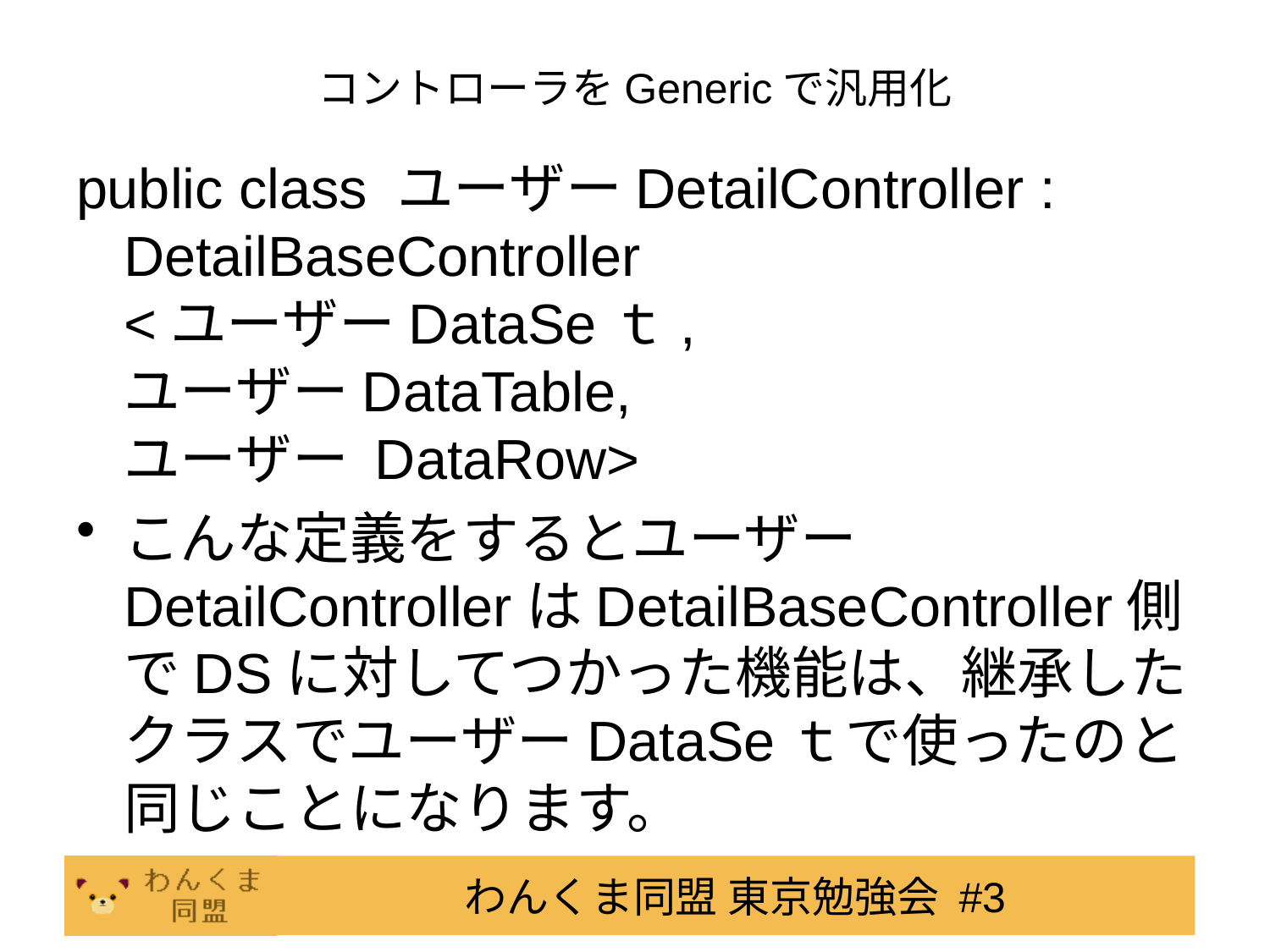

# コントローラをGenericで汎用化
public class ユーザーDetailController : DetailBaseController
<ユーザーDataSeｔ,
ユーザーDataTable,
ユーザー DataRow>
こんな定義をするとユーザーDetailControllerはDetailBaseController側でDSに対してつかった機能は、継承したクラスでユーザーDataSeｔで使ったのと同じことになります。